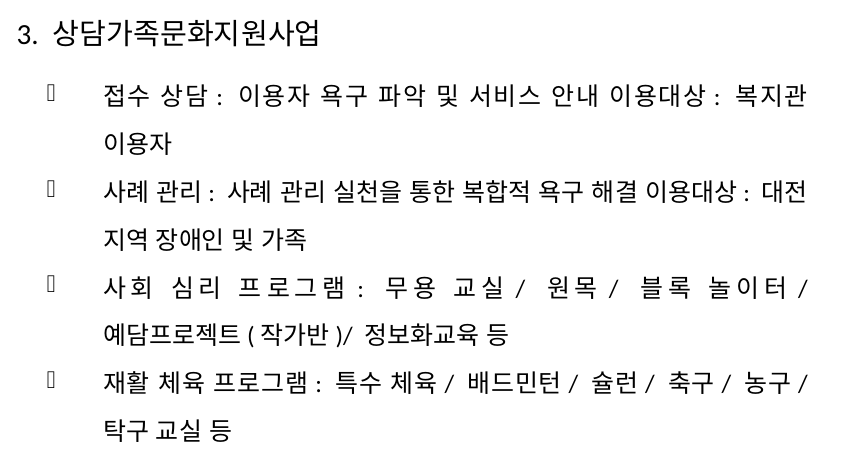

# 3. 상담가족문화지원사업
접수 상담: 이용자 욕구 파악 및 서비스 안내 이용대상: 복지관 이용자
사례 관리: 사례 관리 실천을 통한 복합적 욕구 해결 이용대상: 대전 지역 장애인 및 가족
사회 심리 프로그램: 무용 교실/ 원목/ 블록 놀이터/ 예담프로젝트(작가반)/ 정보화교육 등
재활 체육 프로그램: 특수 체육/ 배드민턴/ 슐런/ 축구/ 농구/ 탁구 교실 등